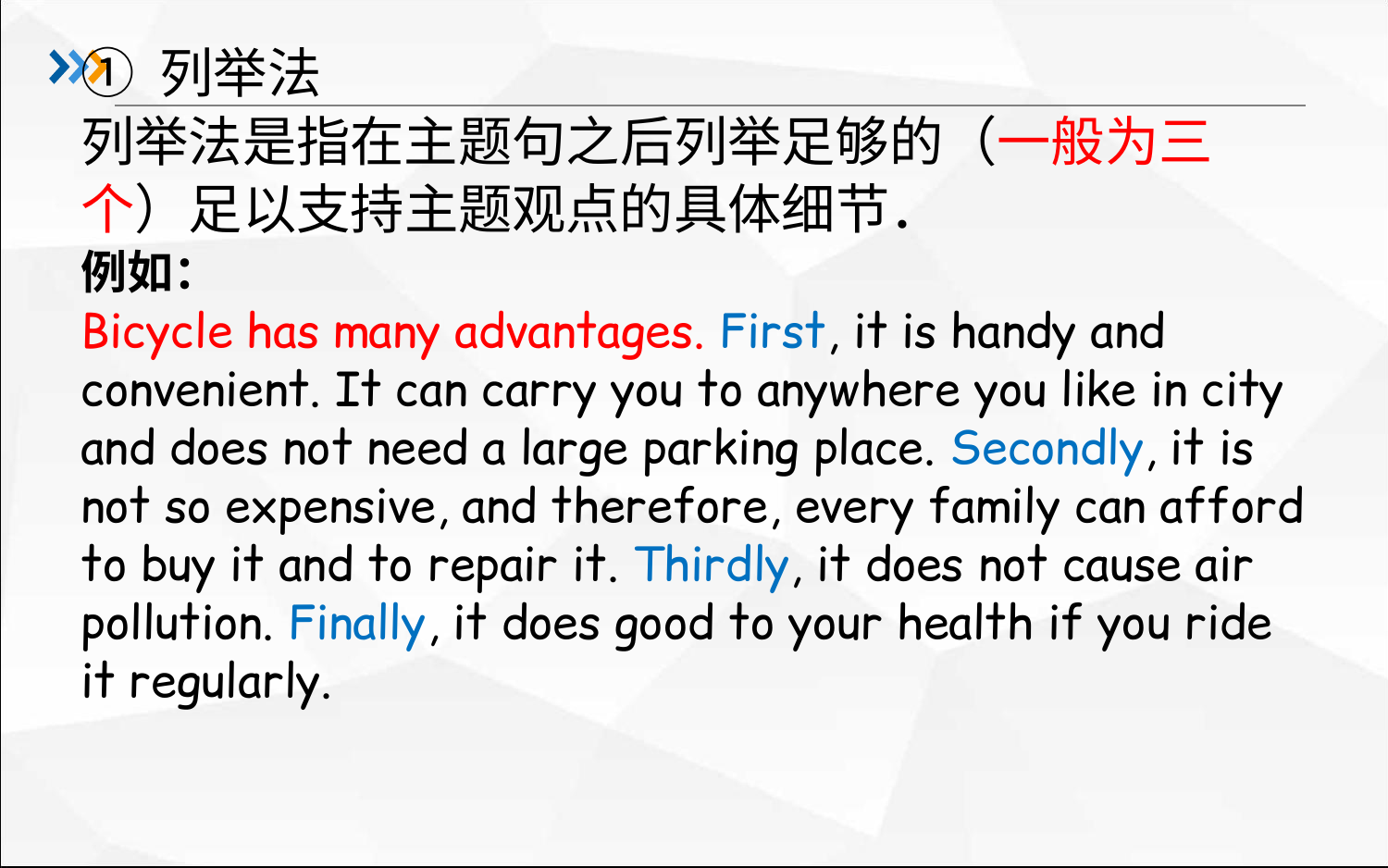

① 列举法
列举法是指在主题句之后列举足够的（一般为三个）足以支持主题观点的具体细节．
例如：
Bicycle has many advantages. First, it is handy and convenient. It can carry you to anywhere you like in city and does not need a large parking place. Secondly, it is not so expensive, and therefore, every family can afford to buy it and to repair it. Thirdly, it does not cause air pollution. Finally, it does good to your health if you ride it regularly.